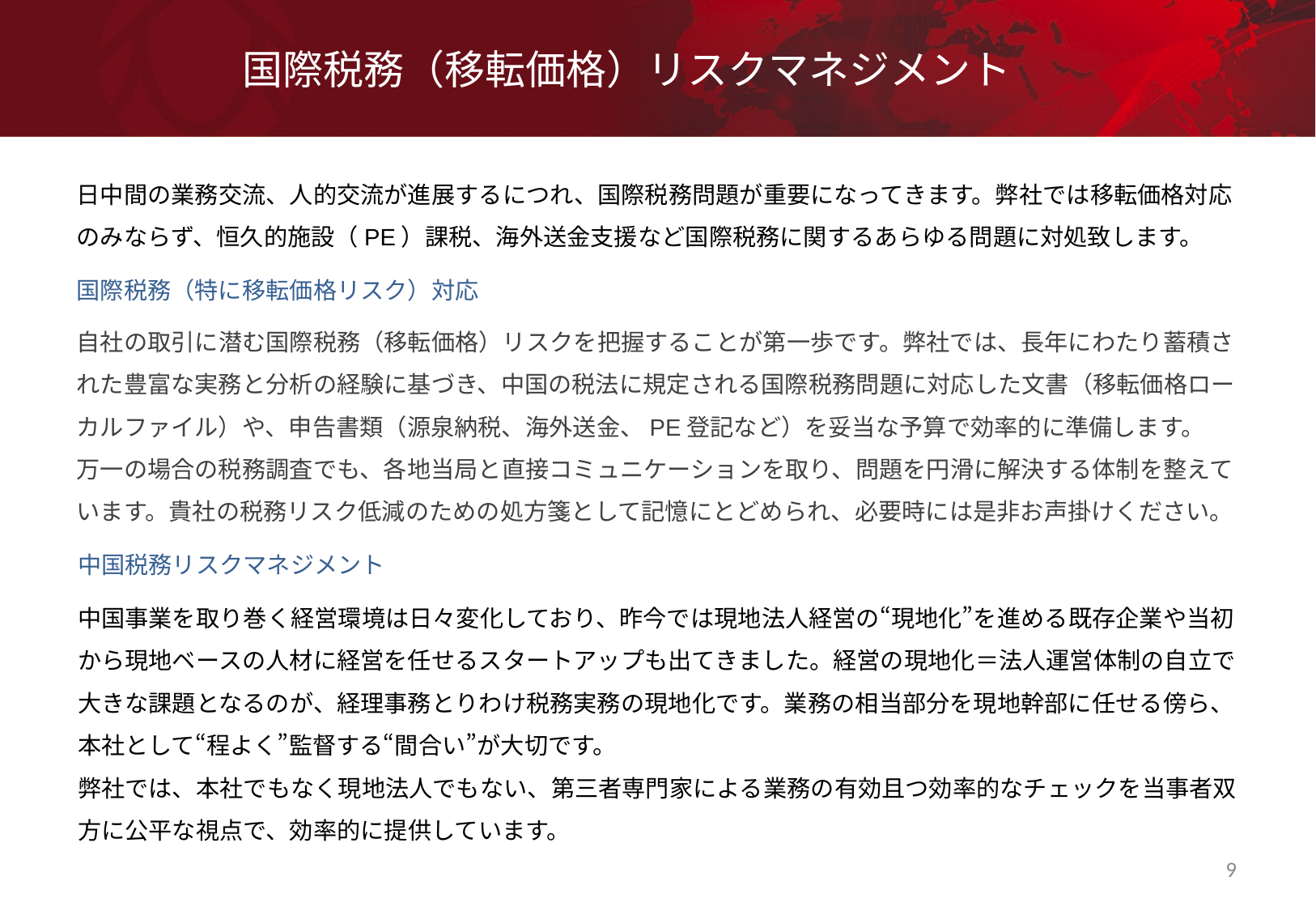

# 国際税務（移転価格）リスクマネジメント
日中間の業務交流、人的交流が進展するにつれ、国際税務問題が重要になってきます。弊社では移転価格対応のみならず、恒久的施設（PE）課税、海外送金支援など国際税務に関するあらゆる問題に対処致します。
国際税務（特に移転価格リスク）対応
自社の取引に潜む国際税務（移転価格）リスクを把握することが第一歩です。弊社では、長年にわたり蓄積された豊富な実務と分析の経験に基づき、中国の税法に規定される国際税務問題に対応した文書（移転価格ローカルファイル）や、申告書類（源泉納税、海外送金、PE登記など）を妥当な予算で効率的に準備します。
万一の場合の税務調査でも、各地当局と直接コミュニケーションを取り、問題を円滑に解決する体制を整えています。貴社の税務リスク低減のための処方箋として記憶にとどめられ、必要時には是非お声掛けください。
中国税務リスクマネジメント
中国事業を取り巻く経営環境は日々変化しており、昨今では現地法人経営の“現地化”を進める既存企業や当初から現地ベースの人材に経営を任せるスタートアップも出てきました。経営の現地化＝法人運営体制の自立で大きな課題となるのが、経理事務とりわけ税務実務の現地化です。業務の相当部分を現地幹部に任せる傍ら、本社として“程よく”監督する“間合い”が大切です。
弊社では、本社でもなく現地法人でもない、第三者専門家による業務の有効且つ効率的なチェックを当事者双方に公平な視点で、効率的に提供しています。
9